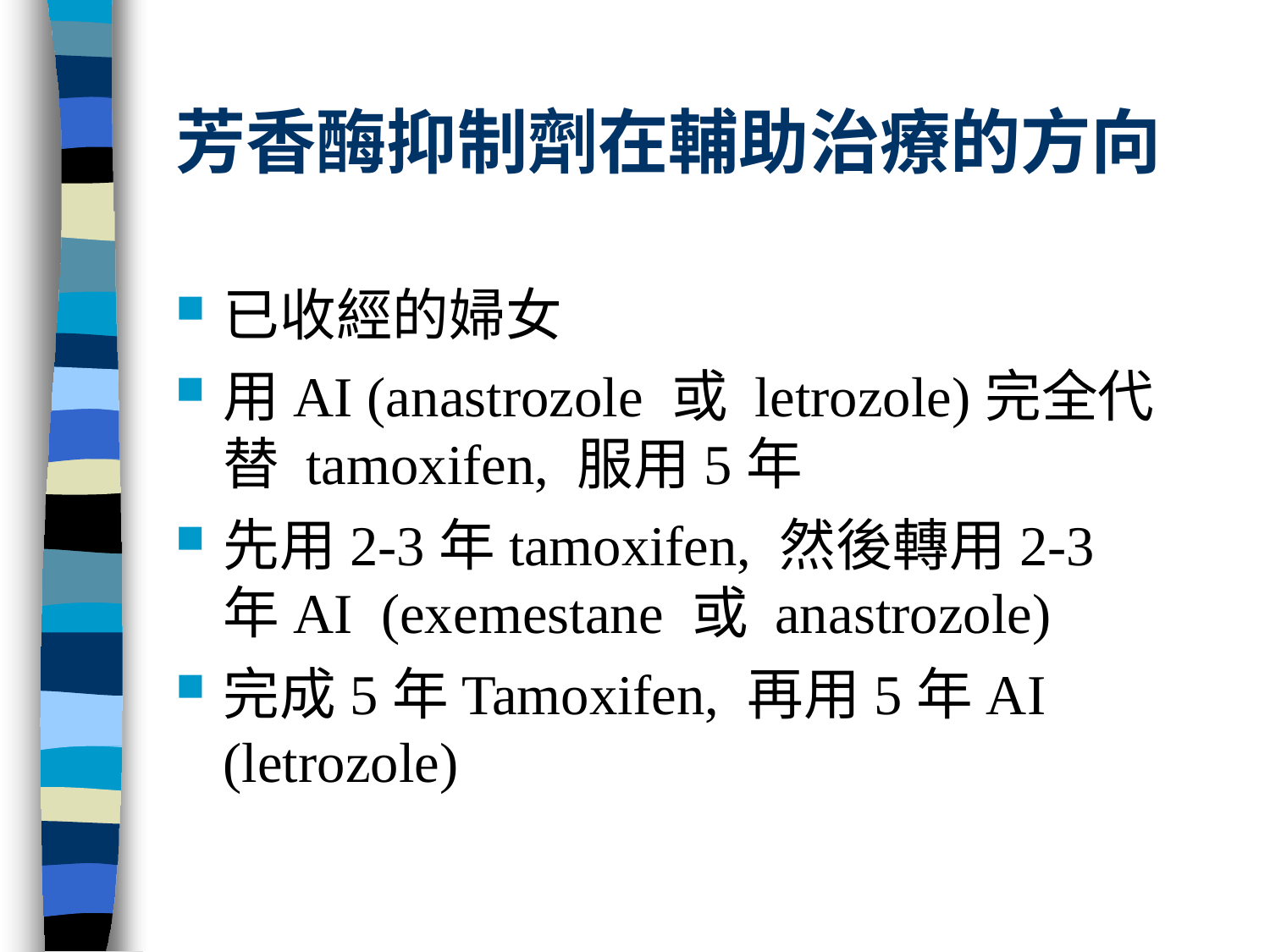

# 芳香酶抑制劑在輔助治療的方向

已收經的婦女
用AI (anastrozole 或 letrozole)完全代替 tamoxifen, 服用5年
先用2-3年tamoxifen, 然後轉用2-3年AI  (exemestane 或 anastrozole)
完成5年Tamoxifen, 再用5年AI (letrozole)